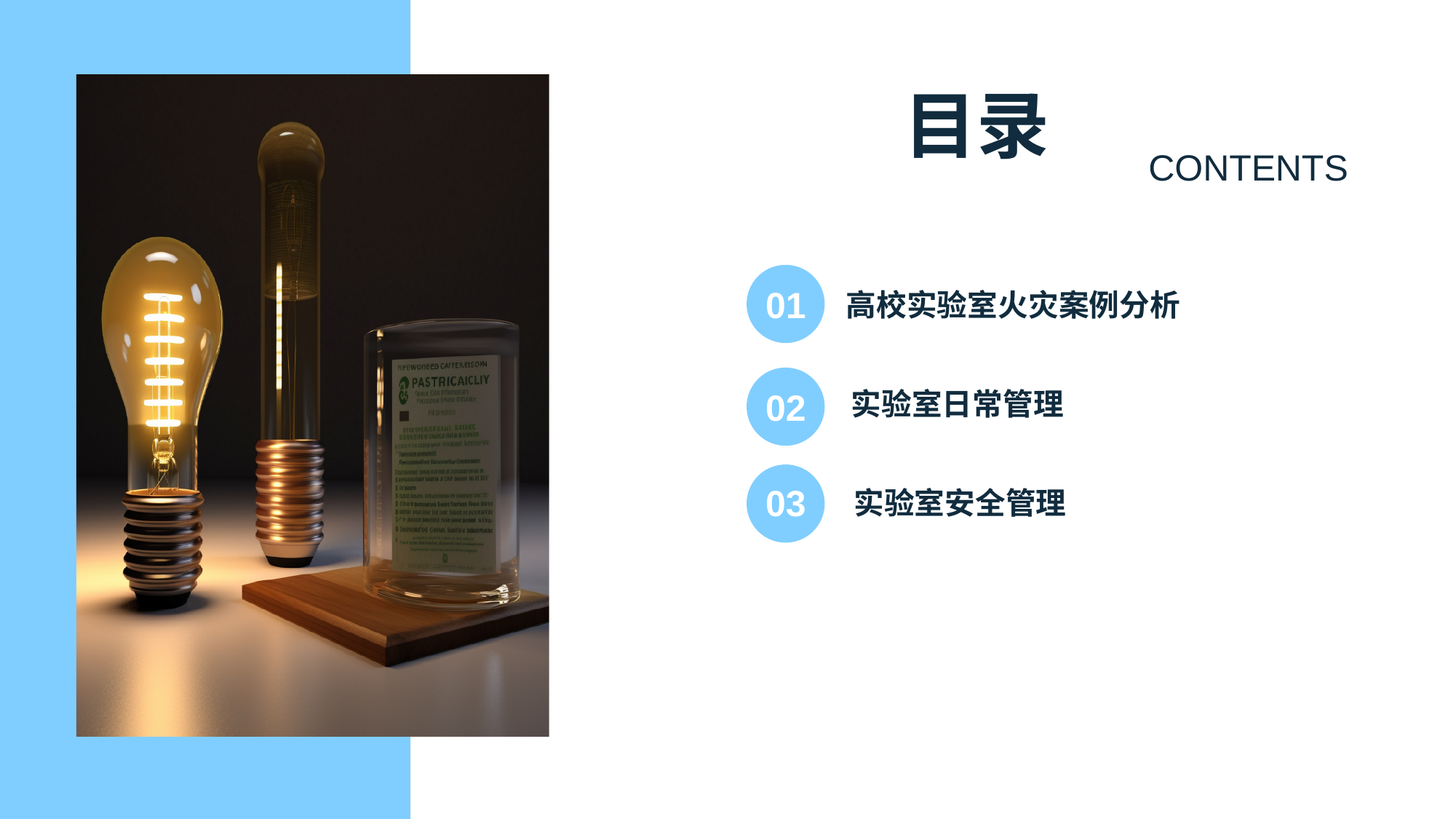

目录
CONTENTS

01
高校实验室火灾案例分析

03

02
实验室日常管理
实验室安全管理